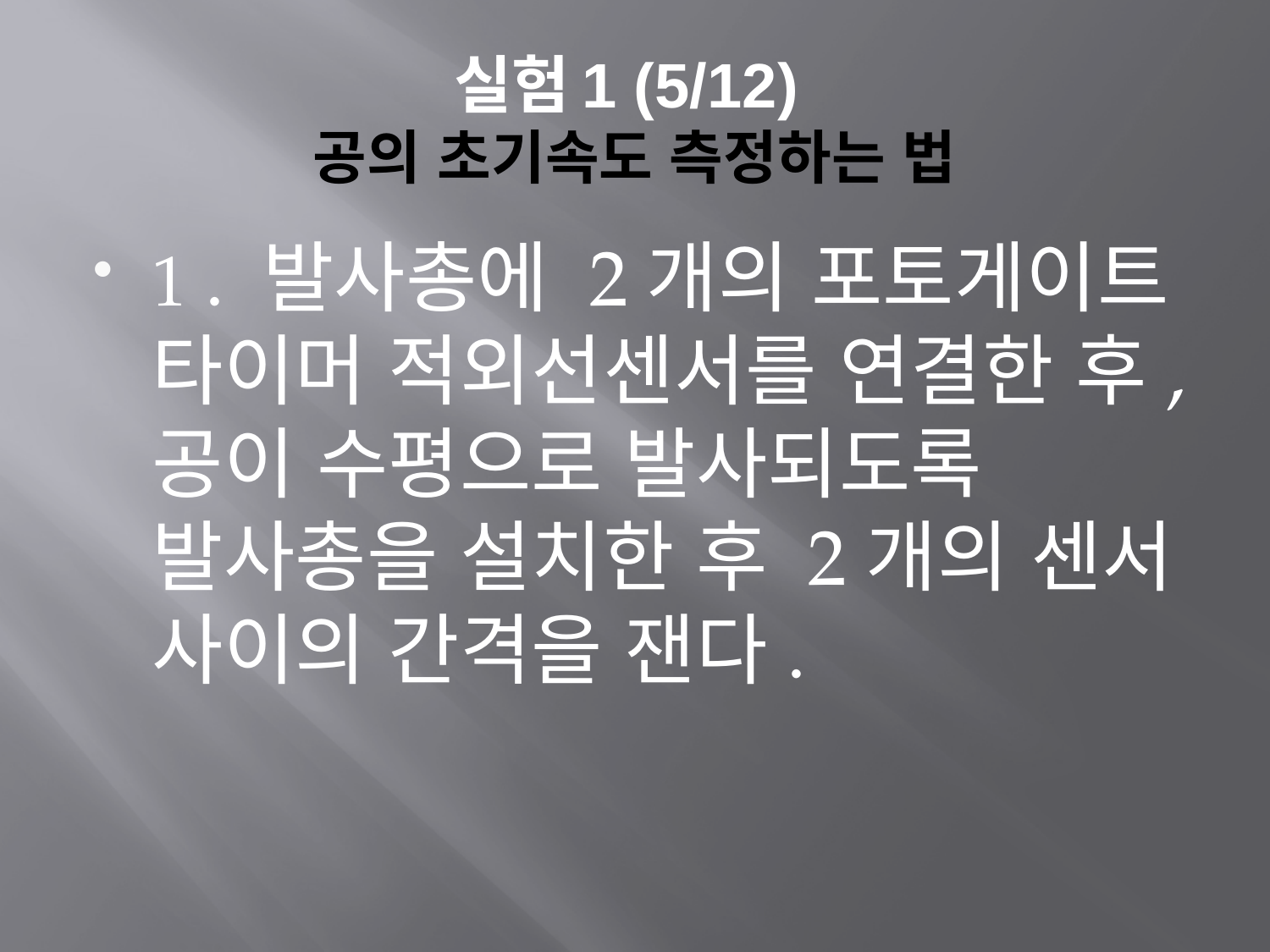

# 실험1 (5/12) 공의 초기속도 측정하는 법
1 . 발사총에 2개의 포토게이트 타이머 적외선센서를 연결한 후, 공이 수평으로 발사되도록 발사총을 설치한 후 2개의 센서 사이의 간격을 잰다.